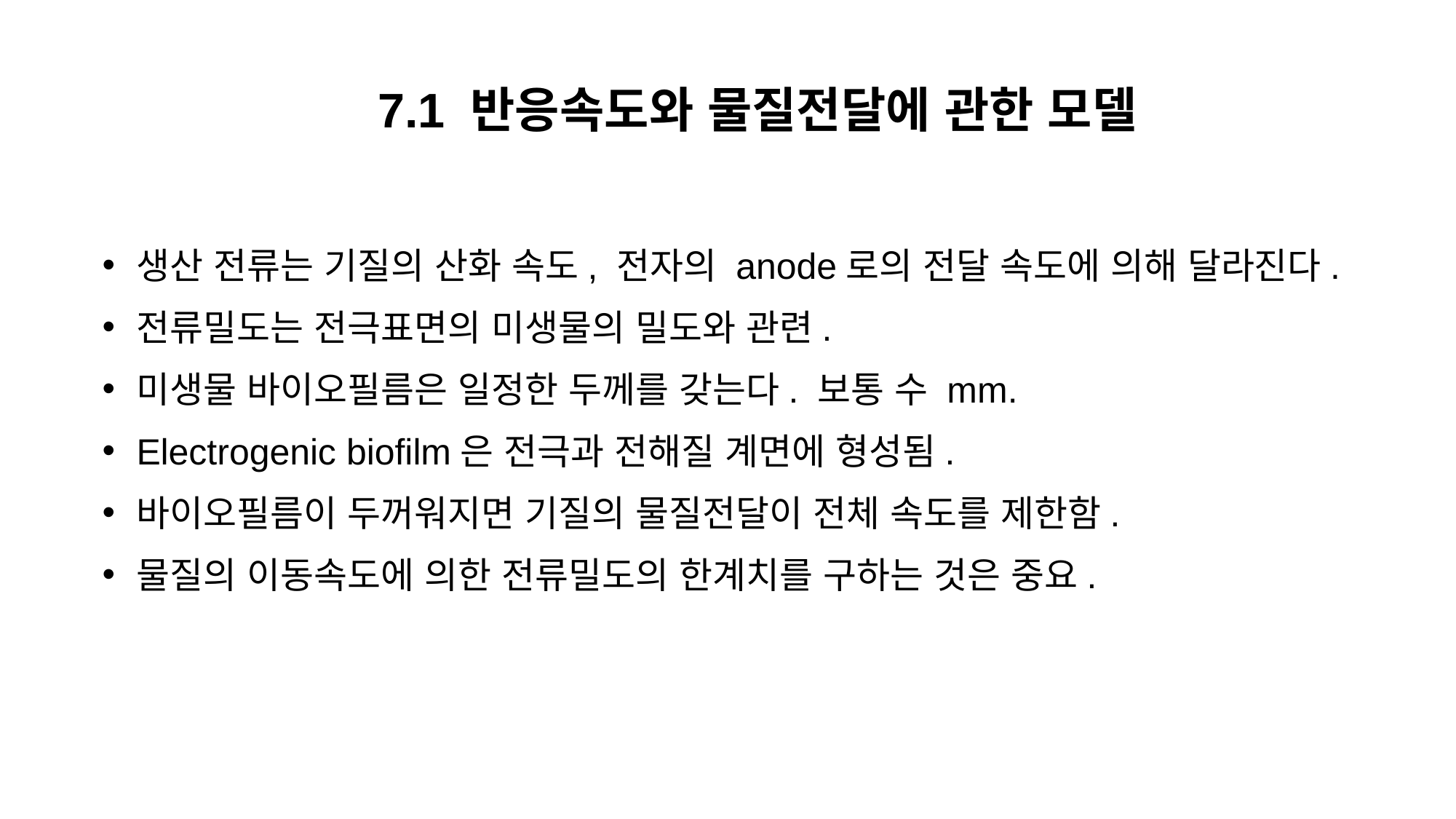

# 7.1 반응속도와 물질전달에 관한 모델
생산 전류는 기질의 산화 속도, 전자의 anode로의 전달 속도에 의해 달라진다.
전류밀도는 전극표면의 미생물의 밀도와 관련.
미생물 바이오필름은 일정한 두께를 갖는다. 보통 수 mm.
Electrogenic biofilm은 전극과 전해질 계면에 형성됨.
바이오필름이 두꺼워지면 기질의 물질전달이 전체 속도를 제한함.
물질의 이동속도에 의한 전류밀도의 한계치를 구하는 것은 중요.